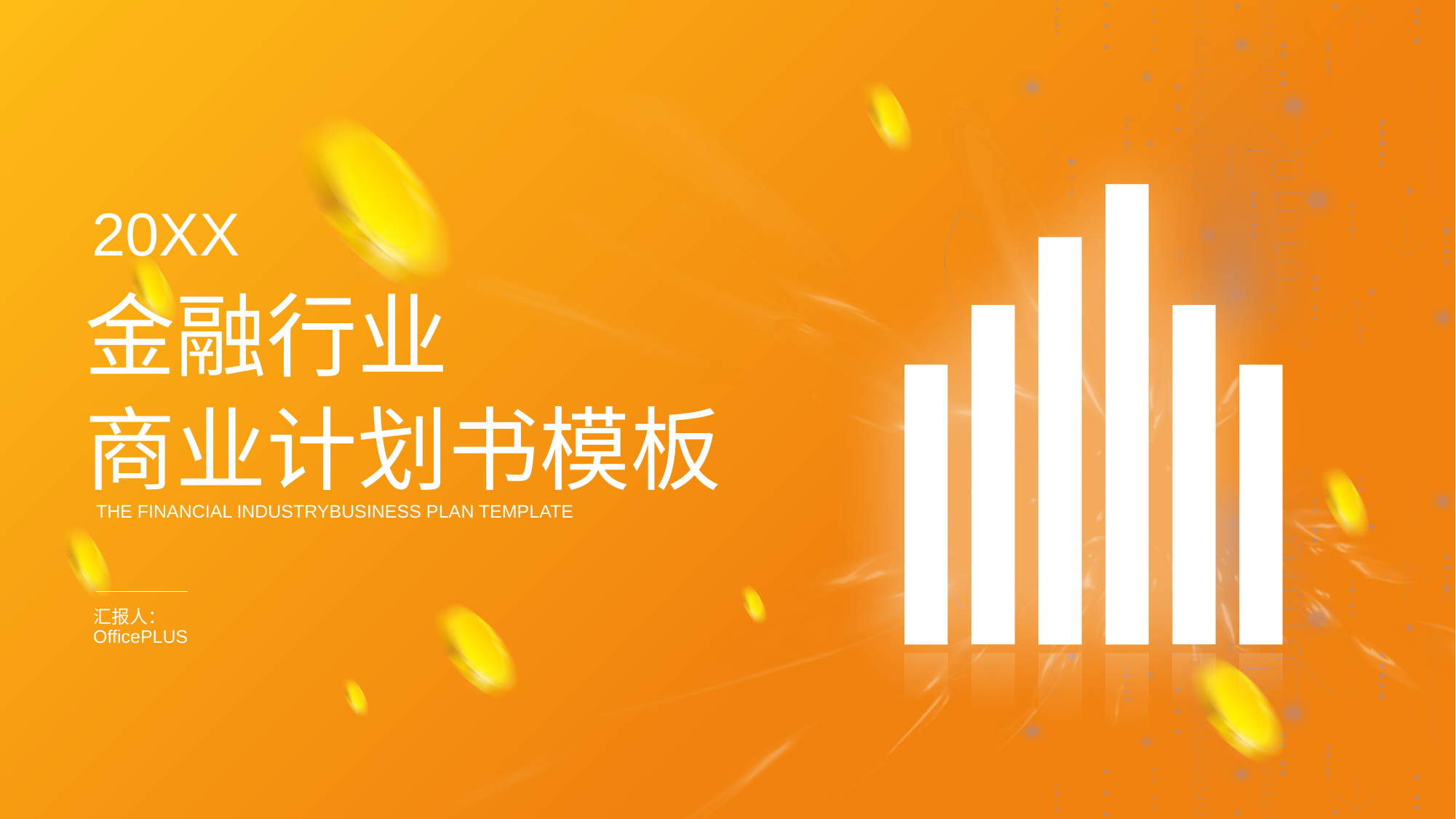

20XX
金融行业
商业计划书模板
THE FINANCIAL INDUSTRYBUSINESS PLAN TEMPLATE
汇报人：OfficePLUS